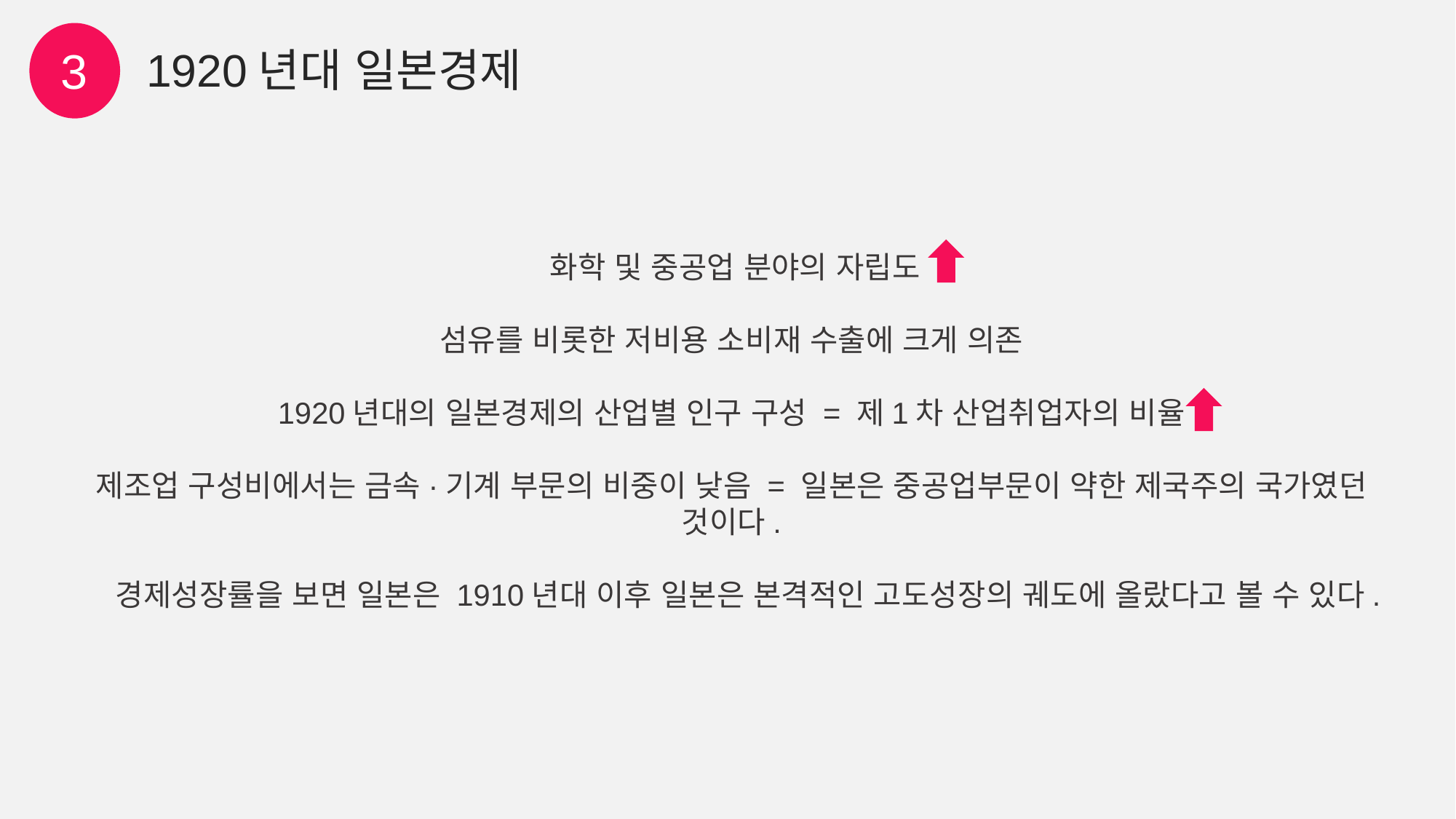

3
1920년대 일본경제

 화학 및 중공업 분야의 자립도

섬유를 비롯한 저비용 소비재 수출에 크게 의존

1920년대의 일본경제의 산업별 인구 구성 = 제1차 산업취업자의 비율

제조업 구성비에서는 금속·기계 부문의 비중이 낮음 = 일본은 중공업부문이 약한 제국주의 국가였던 것이다.

    경제성장률을 보면 일본은 1910년대 이후 일본은 본격적인 고도성장의 궤도에 올랐다고 볼 수 있다.